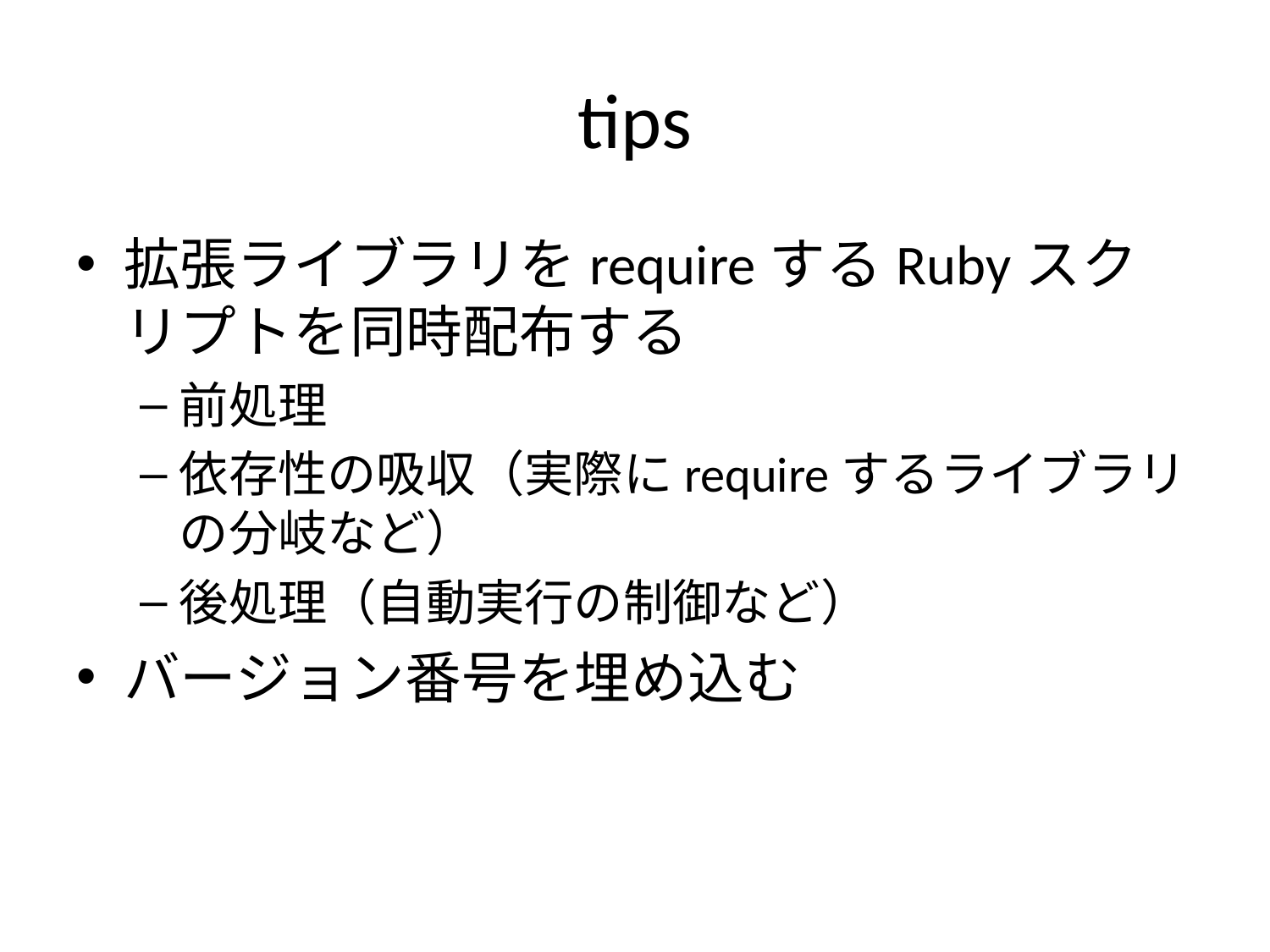

# tips
拡張ライブラリをrequireするRubyスクリプトを同時配布する
前処理
依存性の吸収（実際にrequireするライブラリの分岐など）
後処理（自動実行の制御など）
バージョン番号を埋め込む